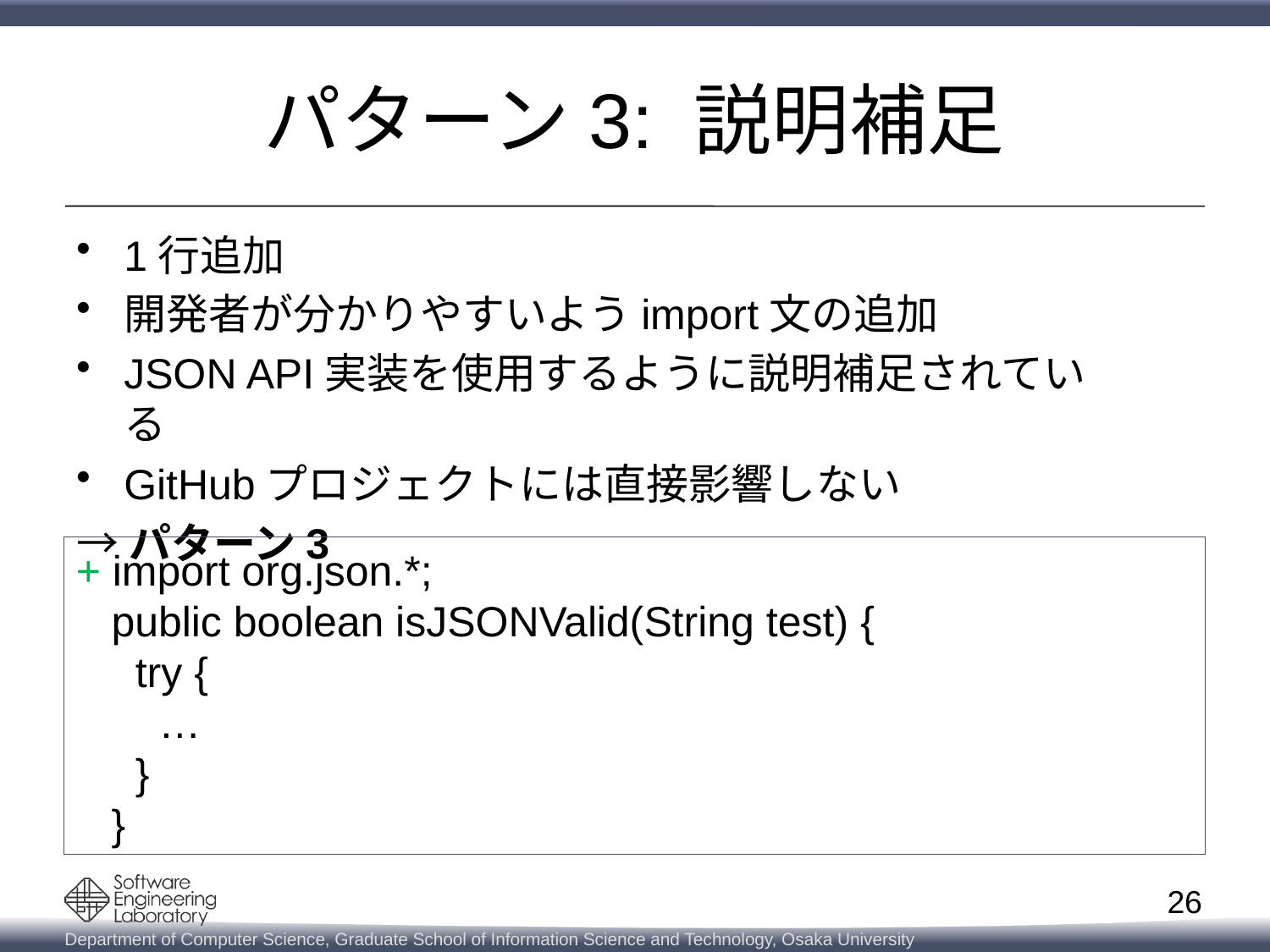

# パターン3: 説明補足
1行追加
開発者が分かりやすいようimport文の追加
JSON API実装を使用するように説明補足されている
GitHubプロジェクトには直接影響しない
→パターン3
+ import org.json.*;
   public boolean isJSONValid(String test) {
     try {
       …
     }
   }

26